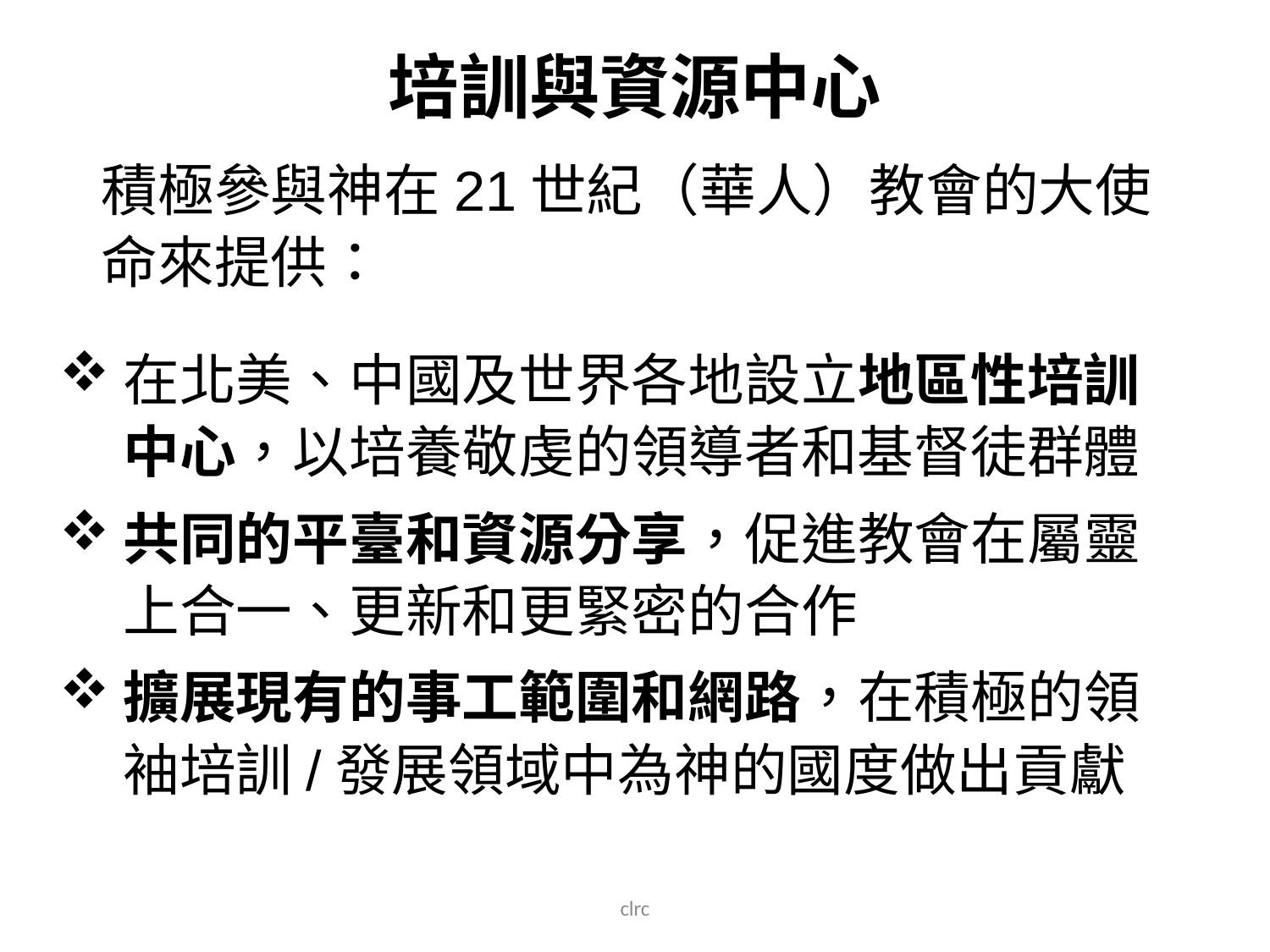

培訓與資源中心
積極參與神在21世紀（華人）教會的大使命來提供：
在北美、中國及世界各地設立地區性培訓中心，以培養敬虔的領導者和基督徒群體
共同的平臺和資源分享，促進教會在屬靈上合一、更新和更緊密的合作
擴展現有的事工範圍和網路，在積極的領袖培訓/發展領域中為神的國度做出貢獻
clrc